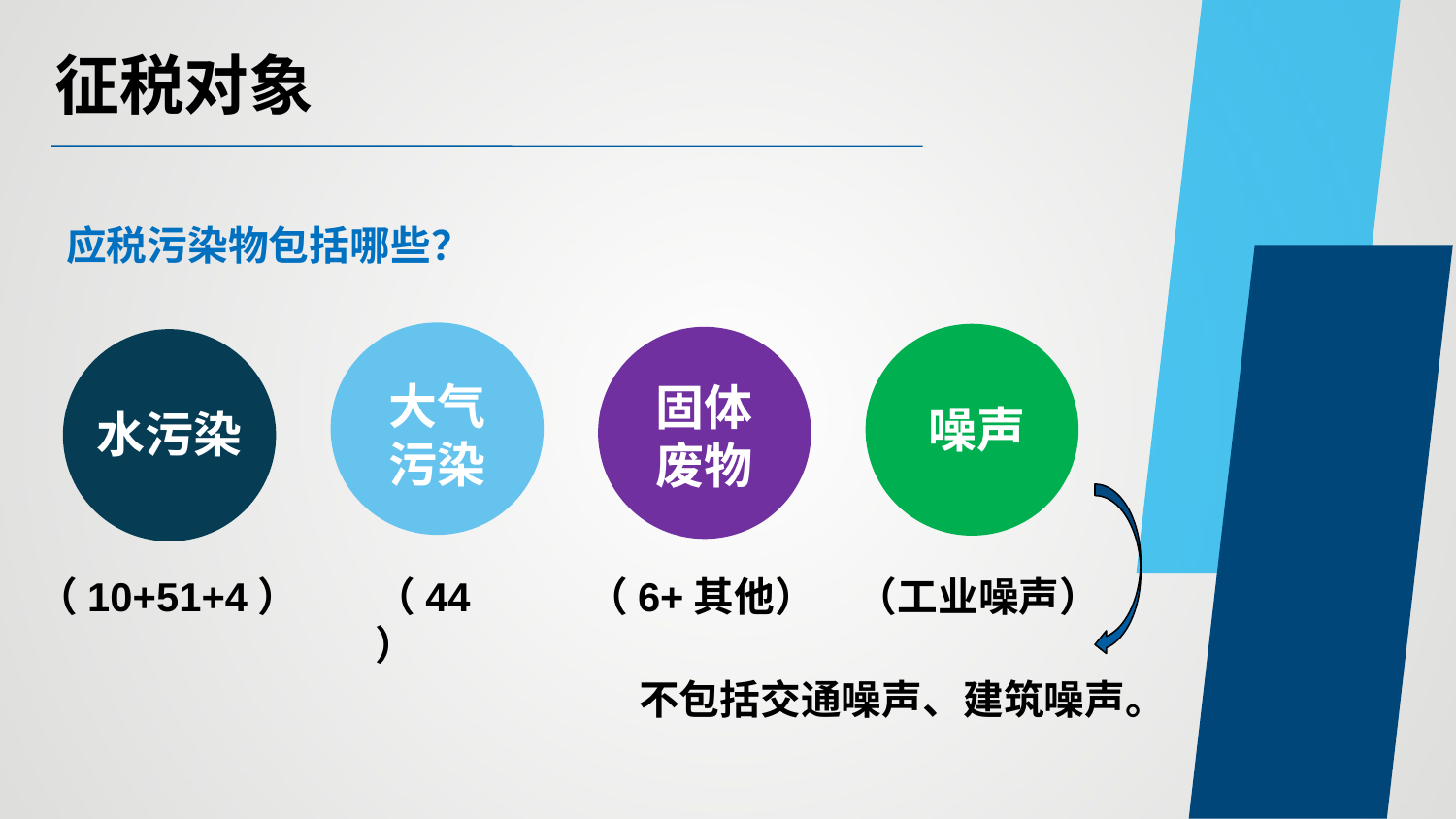

# 征税对象
应税污染物包括哪些？

大气
污染

噪声

固体
废物

水污染

（工业噪声）
（10+51+4）
（44）
（6+其他）
不包括交通噪声、建筑噪声。